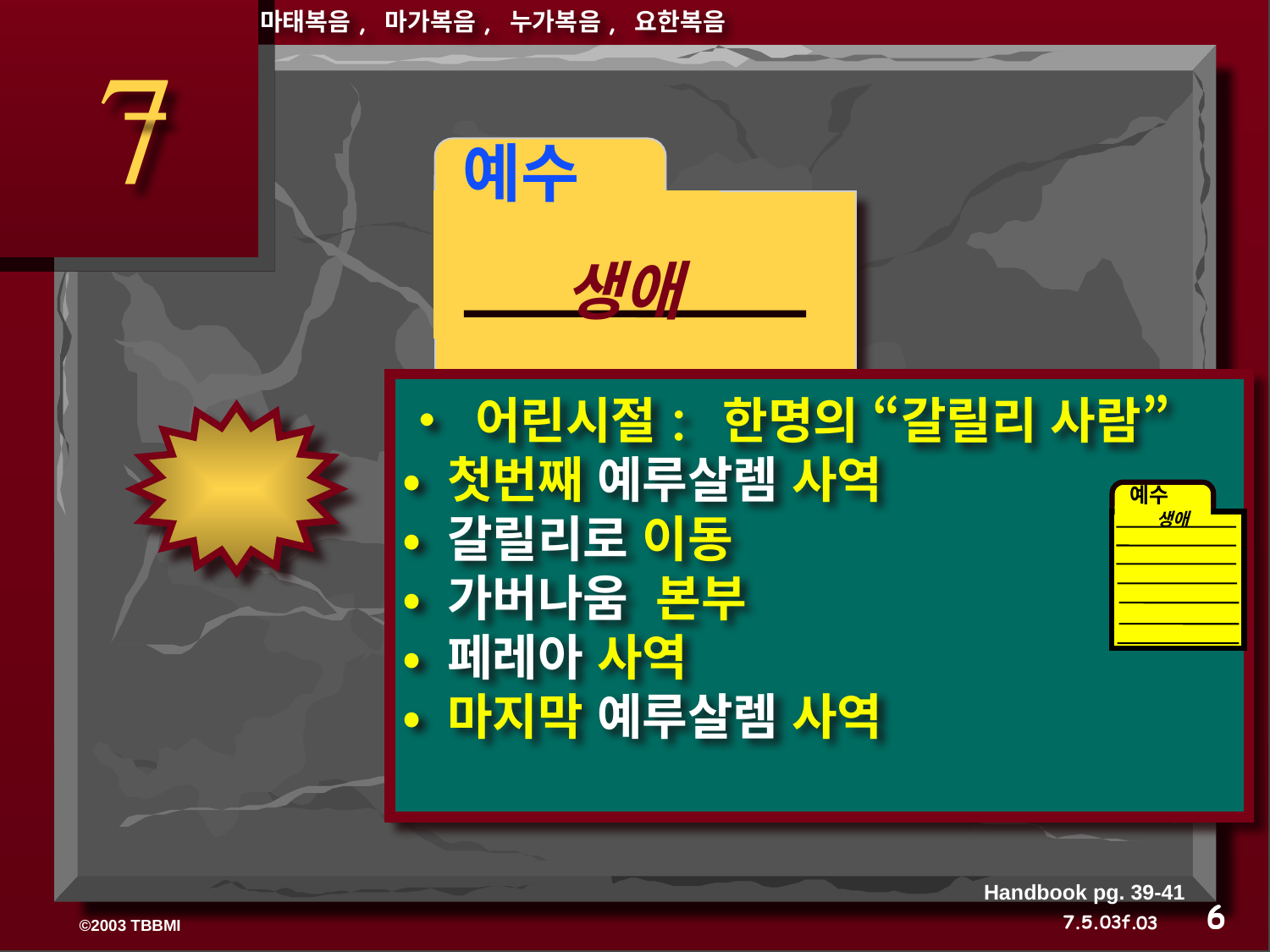

마태복음, 마가복음, 누가복음, 요한복음

7

   예수

생애

• 어린시절: 한명의 “갈릴리 사람”
• 첫번째 예루살렘 사역
• 갈릴리로 이동
• 가버나움  본부
• 페레아 사역
• 마지막 예루살렘 사역

예수

생애

Handbook pg. 39-41
6

03